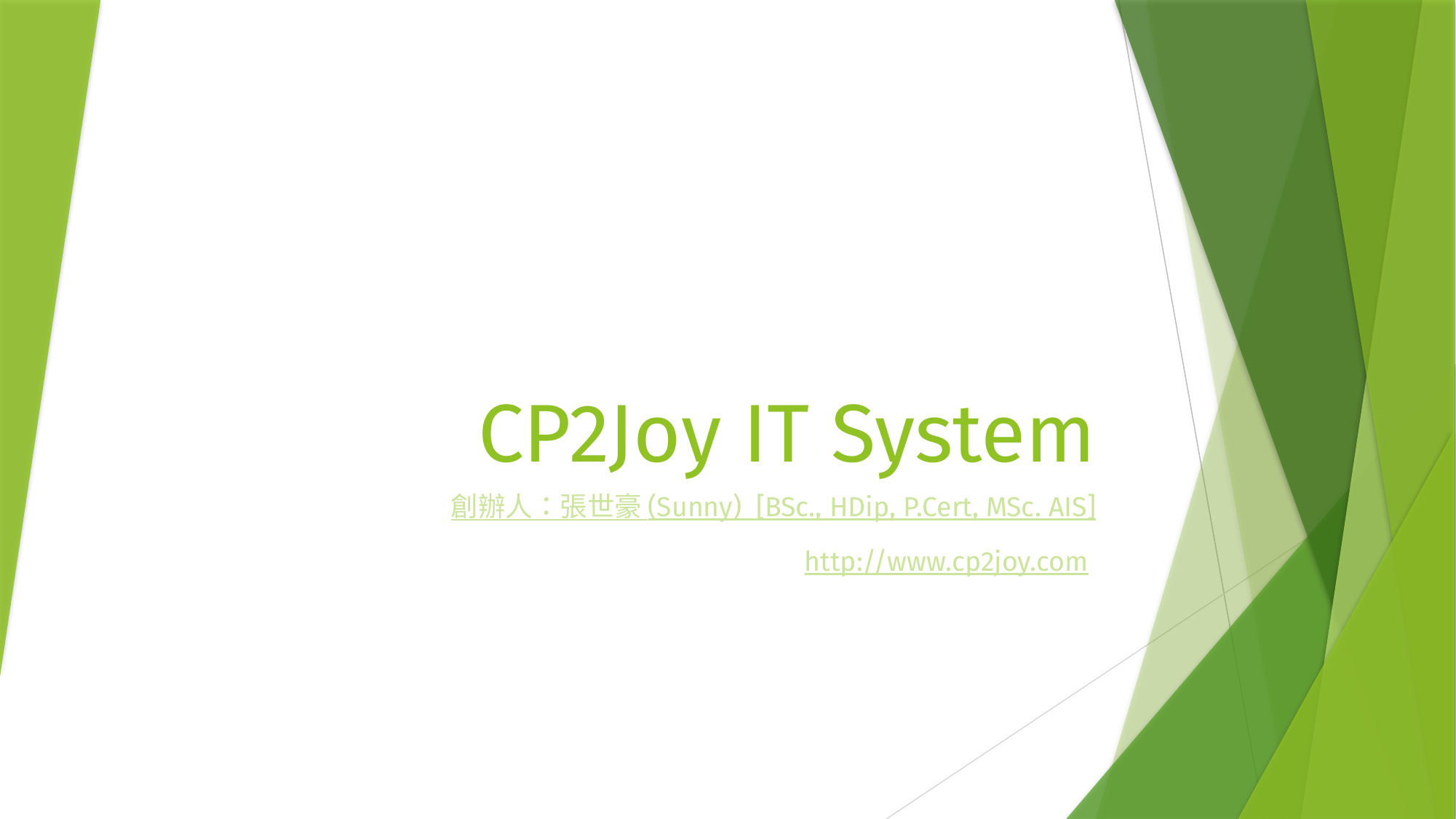

# CP2Joy IT System
創辦人：張世豪 (Sunny)  [BSc., HDip, P.Cert, MSc. AIS]
http://www.cp2joy.com